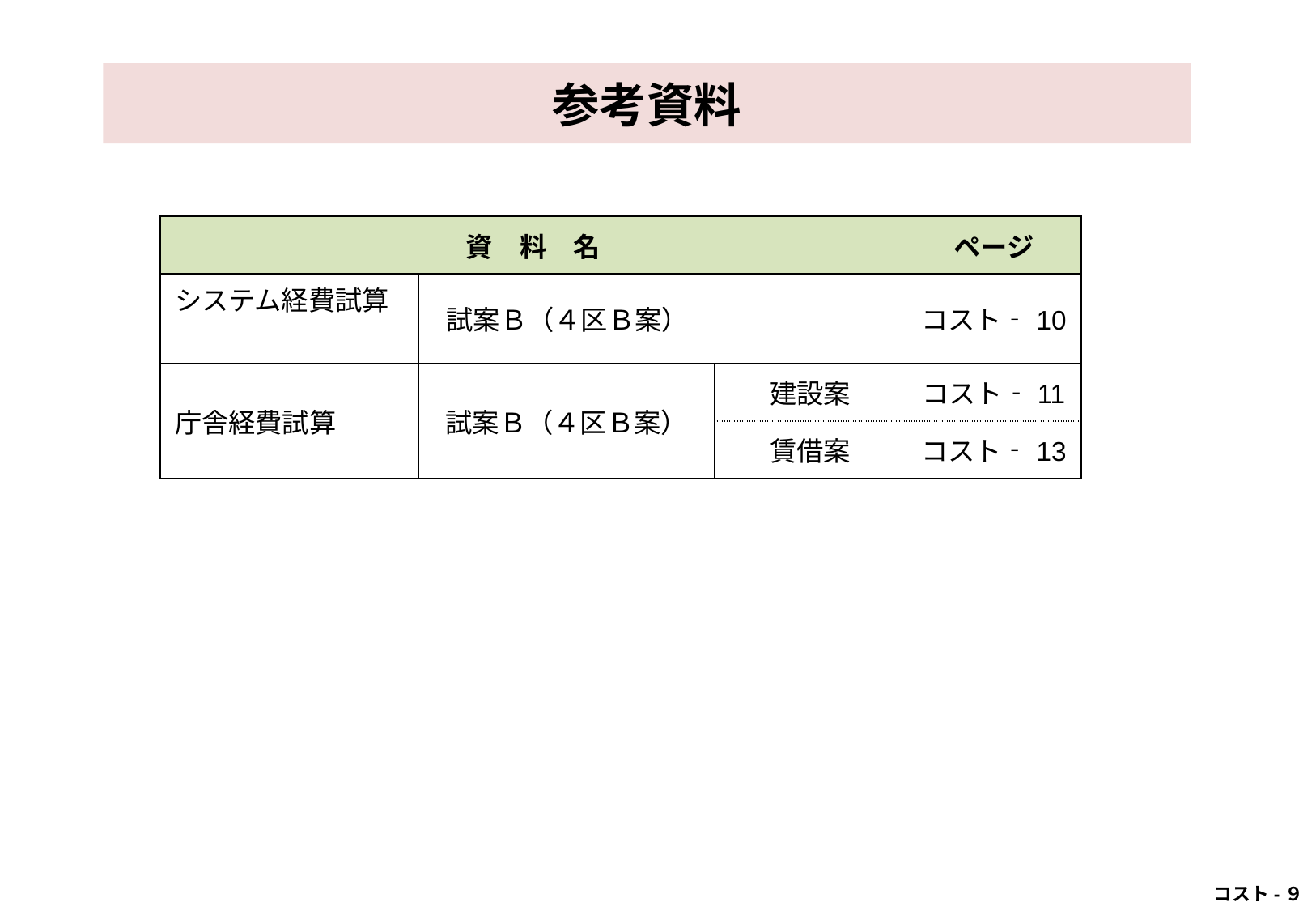

# 参考資料
| 資　料　名 |  |  | ページ |
| --- | --- | --- | --- |
| システム経費試算 | 試案Ｂ（４区Ｂ案） |  | コスト‐10 |
| 庁舎経費試算 | 試案Ｂ（４区Ｂ案） | 建設案 | コスト‐11 |
|  |  | 賃借案 | コスト‐13 |
 コスト-９